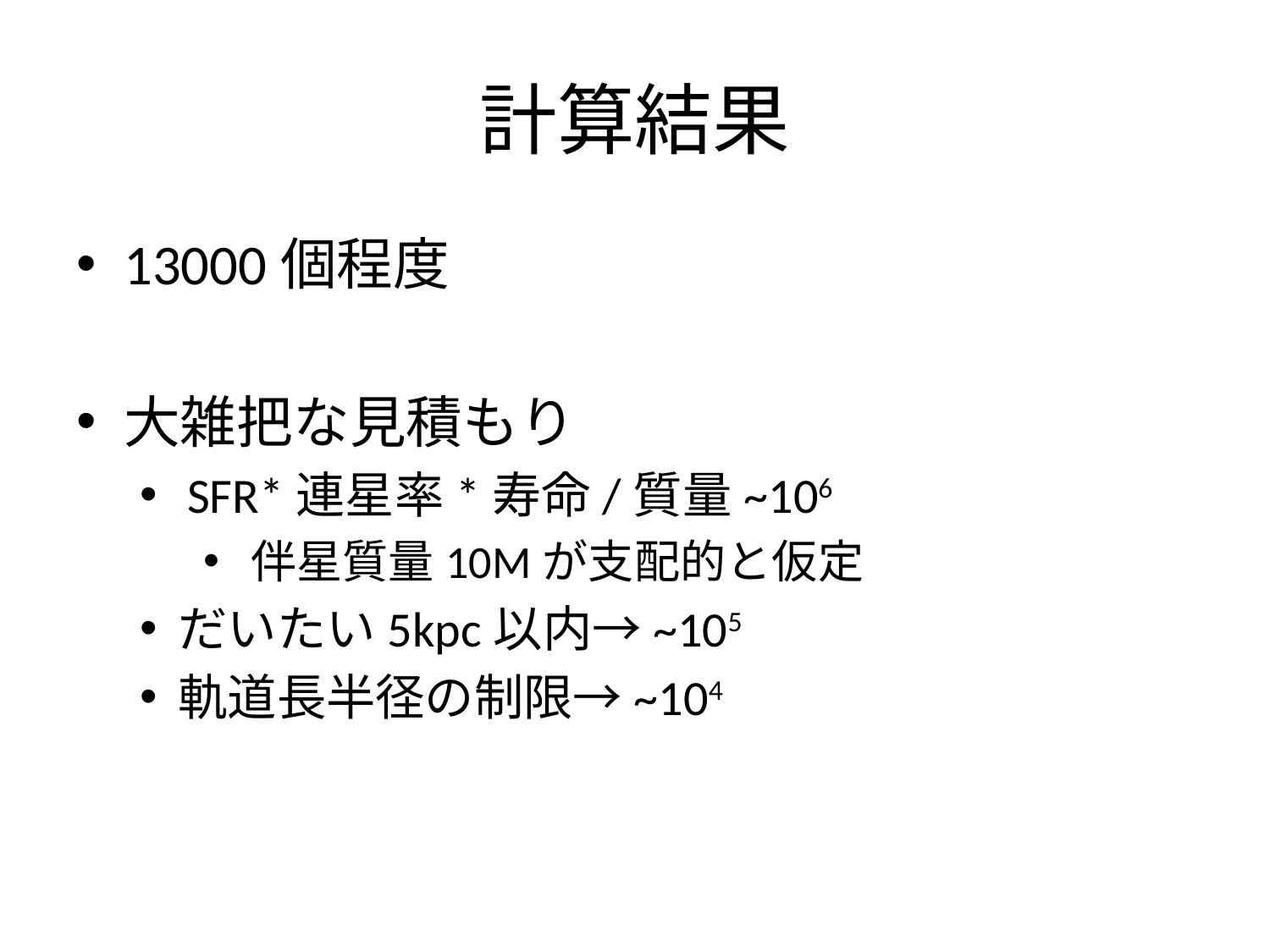

# 計算結果
13000個程度

大雑把な見積もり
SFR*連星率*寿命/質量~106
伴星質量10Mが支配的と仮定
だいたい5kpc以内→~105
軌道長半径の制限→~104